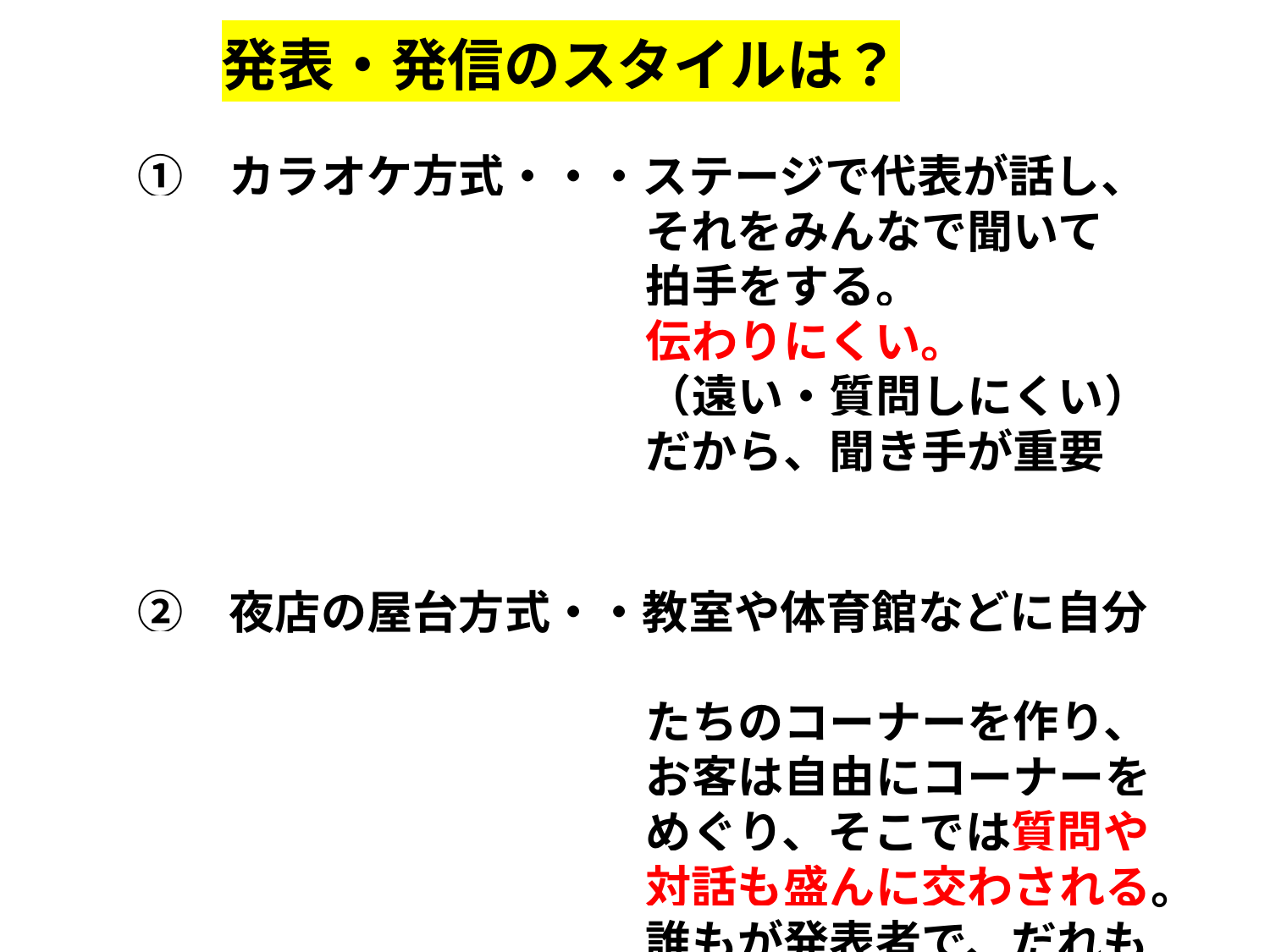

発表・発信のスタイルは？

　①　カラオケ方式・・・ステージで代表が話し、
　　　　　　　　　　　　それをみんなで聞いて
　　　　　　　　　　　　拍手をする。
　　　　　　　　　　　　伝わりにくい。
　　　　　　　　　　　　（遠い・質問しにくい）
　　　　　　　　　　　　だから、聞き手が重要

　②　夜店の屋台方式・・教室や体育館などに自分
　　　　　　　　　　　　たちのコーナーを作り、
　　　　　　　　　　　　お客は自由にコーナーを
　　　　　　　　　　　　めぐり、そこでは質問や
　　　　　　　　　　　　対話も盛んに交わされる。
　　　　　　　　　　　　誰もが発表者で、だれも
　　　　　　　　　　　　が聞き手にもなる。